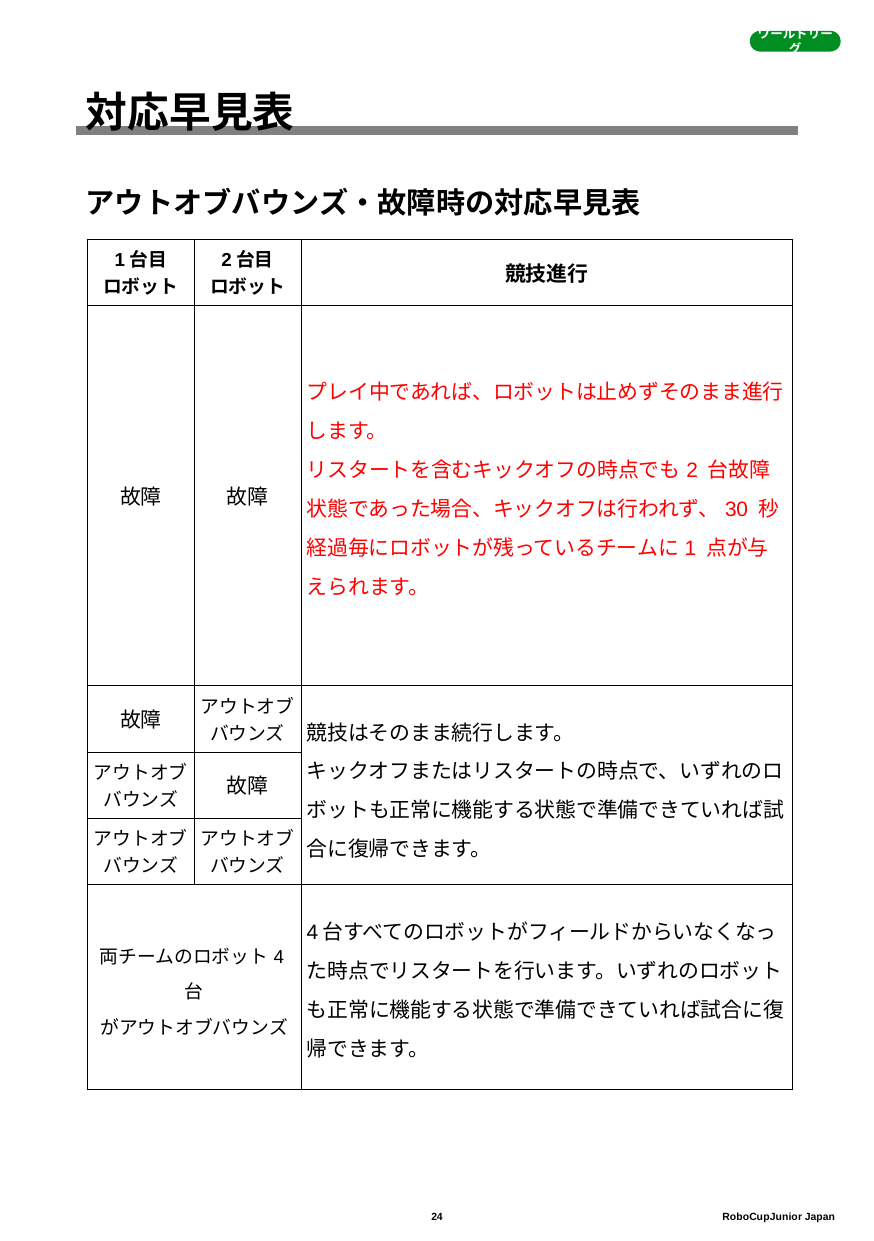

ワールドリーグ
対応早見表
アウトオブバウンズ・故障時の対応早見表
| 1台目 ロボット | 2台目 ロボット | 競技進行 |
| --- | --- | --- |
| 故障 | 故障 | プレイ中であれば、ロボットは⽌めずそのまま進⾏します。 リスタートを含むキックオフの時点でも2 台故障状態であった場合、キックオフは⾏われず、30 秒経過毎にロボットが残っているチームに1 点が与えられます。 |
| 故障 | アウトオブ バウンズ | 競技はそのまま続行します。 キックオフまたはリスタートの時点で、いずれのロボットも正常に機能する状態で準備できていれば試合に復帰できます。 |
| アウトオブ バウンズ | 故障 |  |
| アウトオブ バウンズ | アウトオブ バウンズ |  |
| 両チームのロボット4台 がアウトオブバウンズ |  | 4台すべてのロボットがフィールドからいなくなった時点でリスタートを行います。いずれのロボットも正常に機能する状態で準備できていれば試合に復帰できます。 |
24
RoboCupJunior Japan